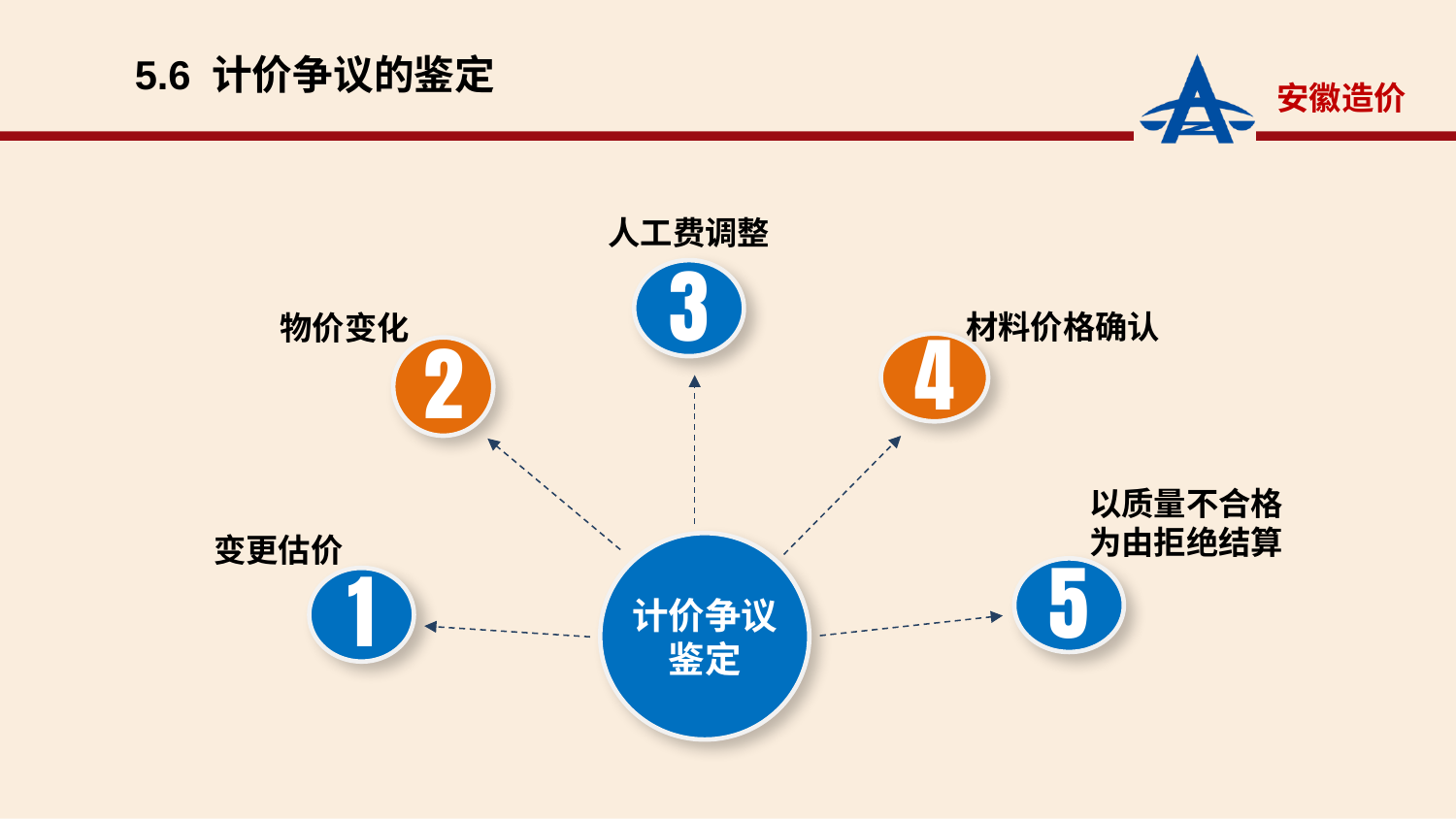

5.6 计价争议的鉴定
人工费调整
材料价格确认
物价变化
以质量不合格为由拒绝结算
 变更估价
3
4
2

计价争议
鉴定
5
1